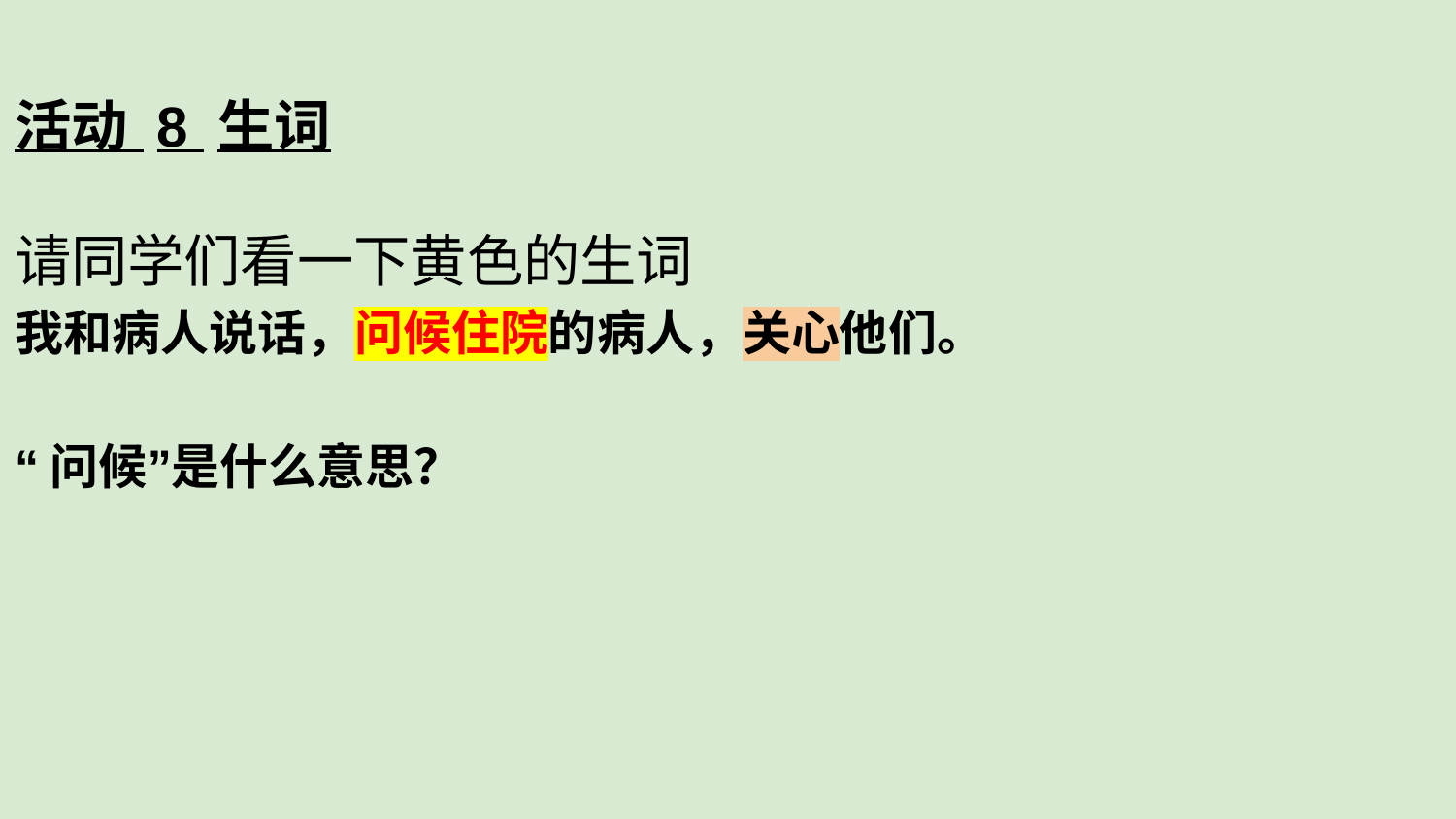

活动 8 生词

请同学们看一下黄色的生词
我和病人说话，问候住院的病人，关心他们。

“问候”是什么意思？